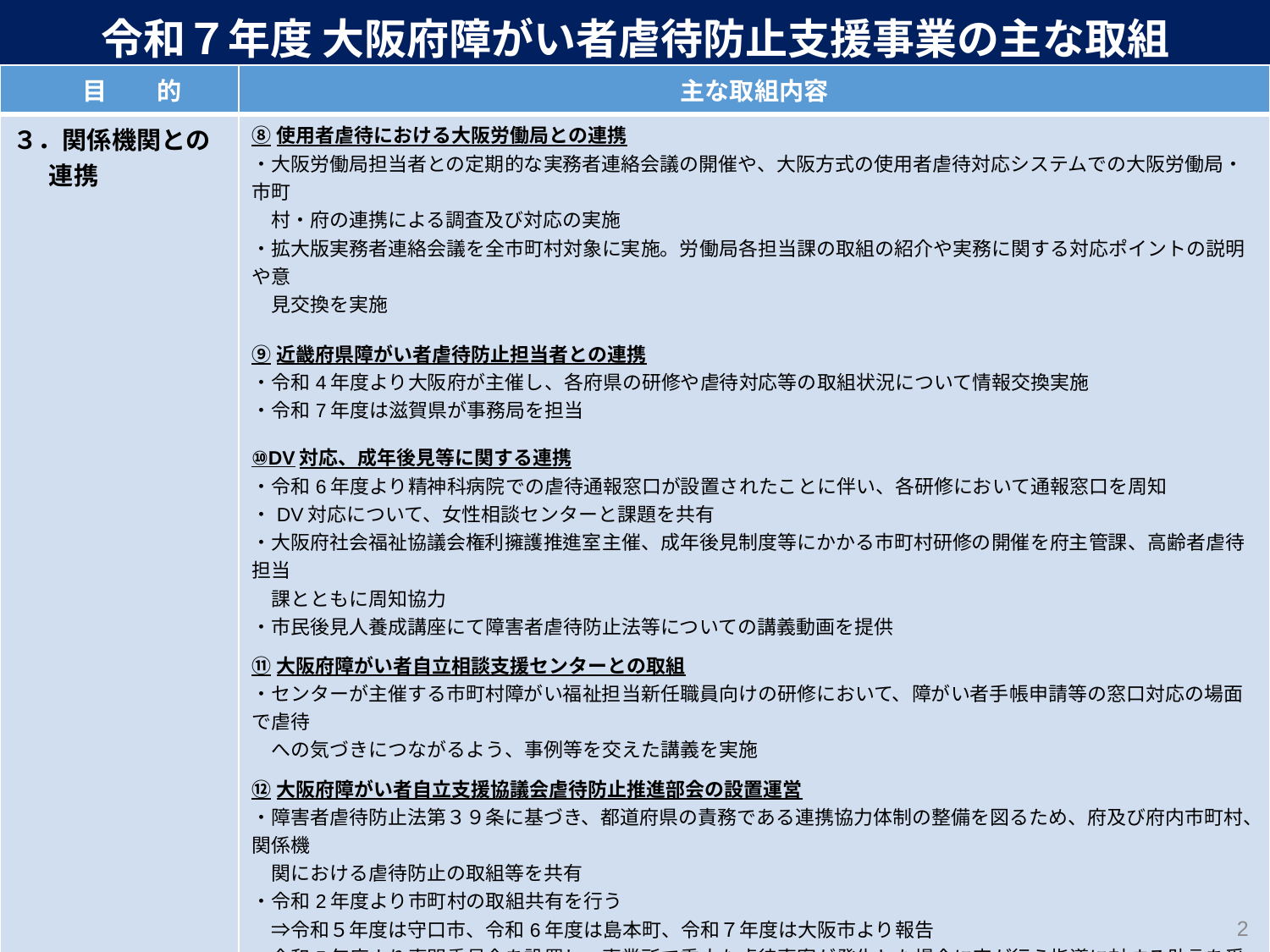

令和７年度 大阪府障がい者虐待防止支援事業の主な取組
| 目　　的 | 主な取組内容 |
| --- | --- |
| ３．関係機関との 　 連携 | ⑧使用者虐待における大阪労働局との連携 ・大阪労働局担当者との定期的な実務者連絡会議の開催や、大阪方式の使用者虐待対応システムでの大阪労働局・市町　 　村・府の連携による調査及び対応の実施 ・拡大版実務者連絡会議を全市町村対象に実施。労働局各担当課の取組の紹介や実務に関する対応ポイントの説明や意 　見交換を実施 ⑨近畿府県障がい者虐待防止担当者との連携 ・令和4年度より大阪府が主催し、各府県の研修や虐待対応等の取組状況について情報交換実施 ・令和7年度は滋賀県が事務局を担当 ⑩DV対応、成年後見等に関する連携 ・令和6年度より精神科病院での虐待通報窓口が設置されたことに伴い、各研修において通報窓口を周知 ・DV対応について、女性相談センターと課題を共有 ・大阪府社会福祉協議会権利擁護推進室主催、成年後見制度等にかかる市町村研修の開催を府主管課、高齢者虐待担当　 　課とともに周知協力 ・市民後見人養成講座にて障害者虐待防止法等についての講義動画を提供 ⑪大阪府障がい者自立相談支援センターとの取組 ・センターが主催する市町村障がい福祉担当新任職員向けの研修において、障がい者手帳申請等の窓口対応の場面で虐待 　への気づきにつながるよう、事例等を交えた講義を実施 ⑫大阪府障がい者自立支援協議会虐待防止推進部会の設置運営 ・障害者虐待防止法第３９条に基づき、都道府県の責務である連携協力体制の整備を図るため、府及び府内市町村、関係機 　関における虐待防止の取組等を共有 ・令和2年度より市町村の取組共有を行う 　⇒令和５年度は守口市、令和6年度は島本町、令和７年度は大阪市より報告 ・令和5年度より専門委員会を設置し、事業所で重大な虐待事案が発生した場合に府が行う指導に対する助言を受ける |
| ４．虐待防止に係る 広報啓発 | ⑬啓発物配布等 ・早期発見、早期対応につなぐため、各種研修、集団指導等の様々な機会を活用して配布 ・広く府民に障がい者虐待防止について啓発を図るため、情報プラザに配架 ・障がい者や障がいについての理解の促進に関する啓発動画、イベント案内のため、YouTubeチャンネル開設 　⇒「防ごう　障がい者虐待」というテーマで10分で学べる啓発動画を常時公開 ⑭大阪ふれあいキャンペーンSNSアカウント（X 旧Twitter・Instagram）での周知 ・障がい理解、イベント等、幅広い内容を掲載しているアカウントにおいて事業所向け研修等の情報を発信 |
2